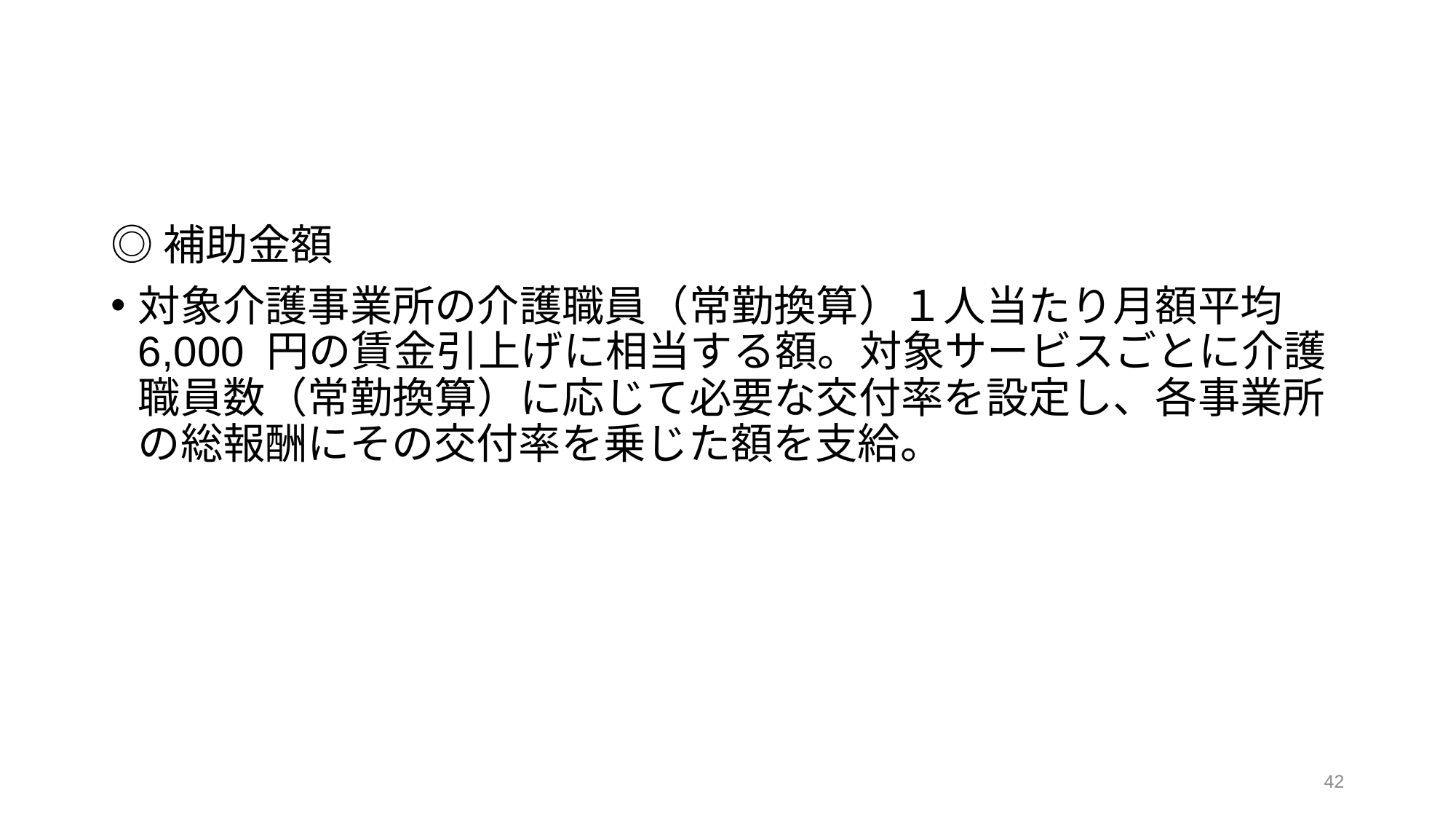

#
◎補助金額
対象介護事業所の介護職員（常勤換算）１人当たり月額平均 6,000 円の賃金引上げに相当する額。対象サービスごとに介護職員数（常勤換算）に応じて必要な交付率を設定し、各事業所の総報酬にその交付率を乗じた額を支給。
42